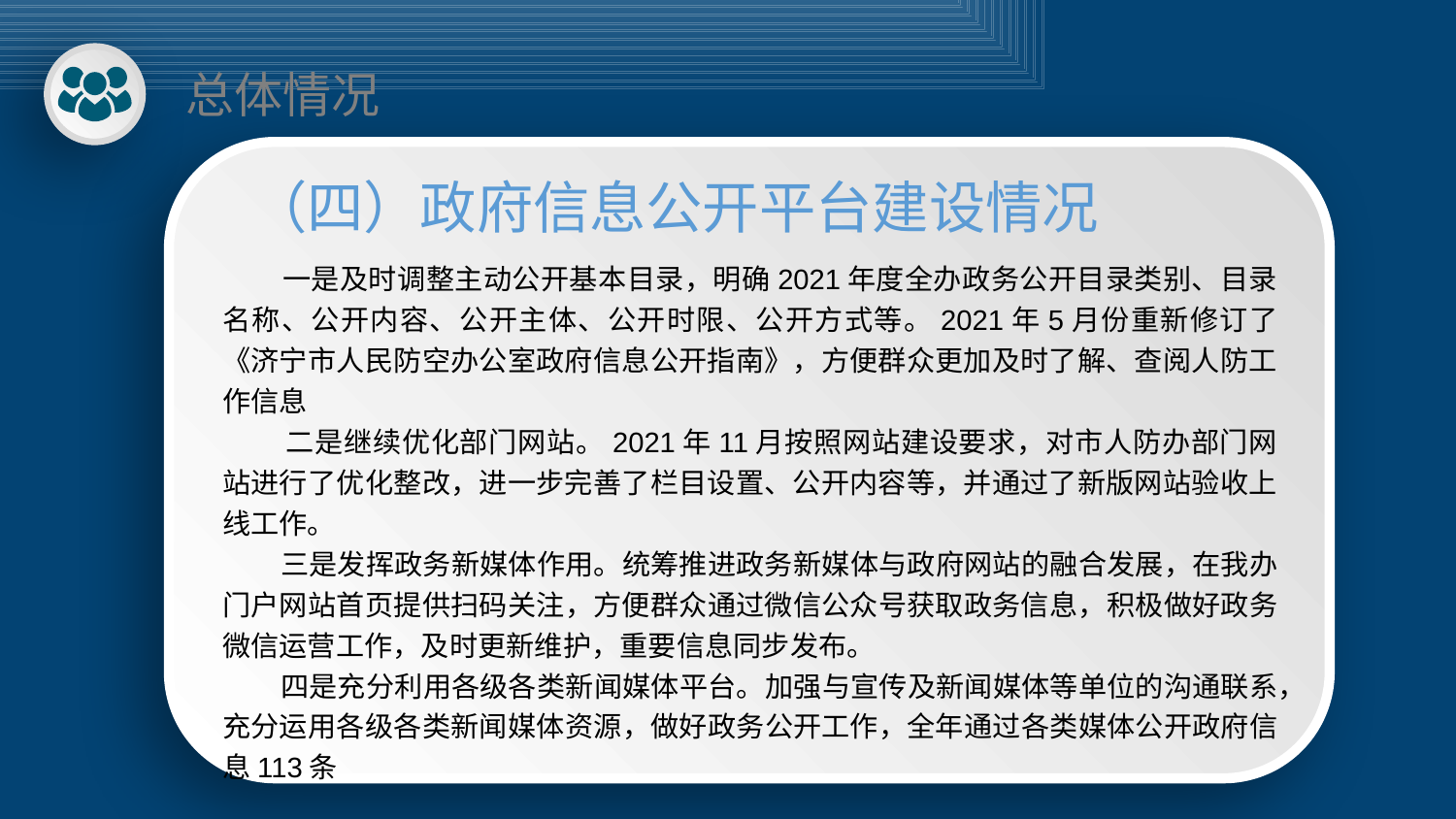

总体情况

（四）政府信息公开平台建设情况
        一是及时调整主动公开基本目录，明确2021年度全办政务公开目录类别、目录名称、公开内容、公开主体、公开时限、公开方式等。2021年5月份重新修订了《济宁市人民防空办公室政府信息公开指南》，方便群众更加及时了解、查阅人防工作信息
        二是继续优化部门网站。2021年11月按照网站建设要求，对市人防办部门网站进行了优化整改，进一步完善了栏目设置、公开内容等，并通过了新版网站验收上线工作。
        三是发挥政务新媒体作用。统筹推进政务新媒体与政府网站的融合发展，在我办门户网站首页提供扫码关注，方便群众通过微信公众号获取政务信息，积极做好政务微信运营工作，及时更新维护，重要信息同步发布。
        四是充分利用各级各类新闻媒体平台。加强与宣传及新闻媒体等单位的沟通联系，充分运用各级各类新闻媒体资源，做好政务公开工作，全年通过各类媒体公开政府信息113条